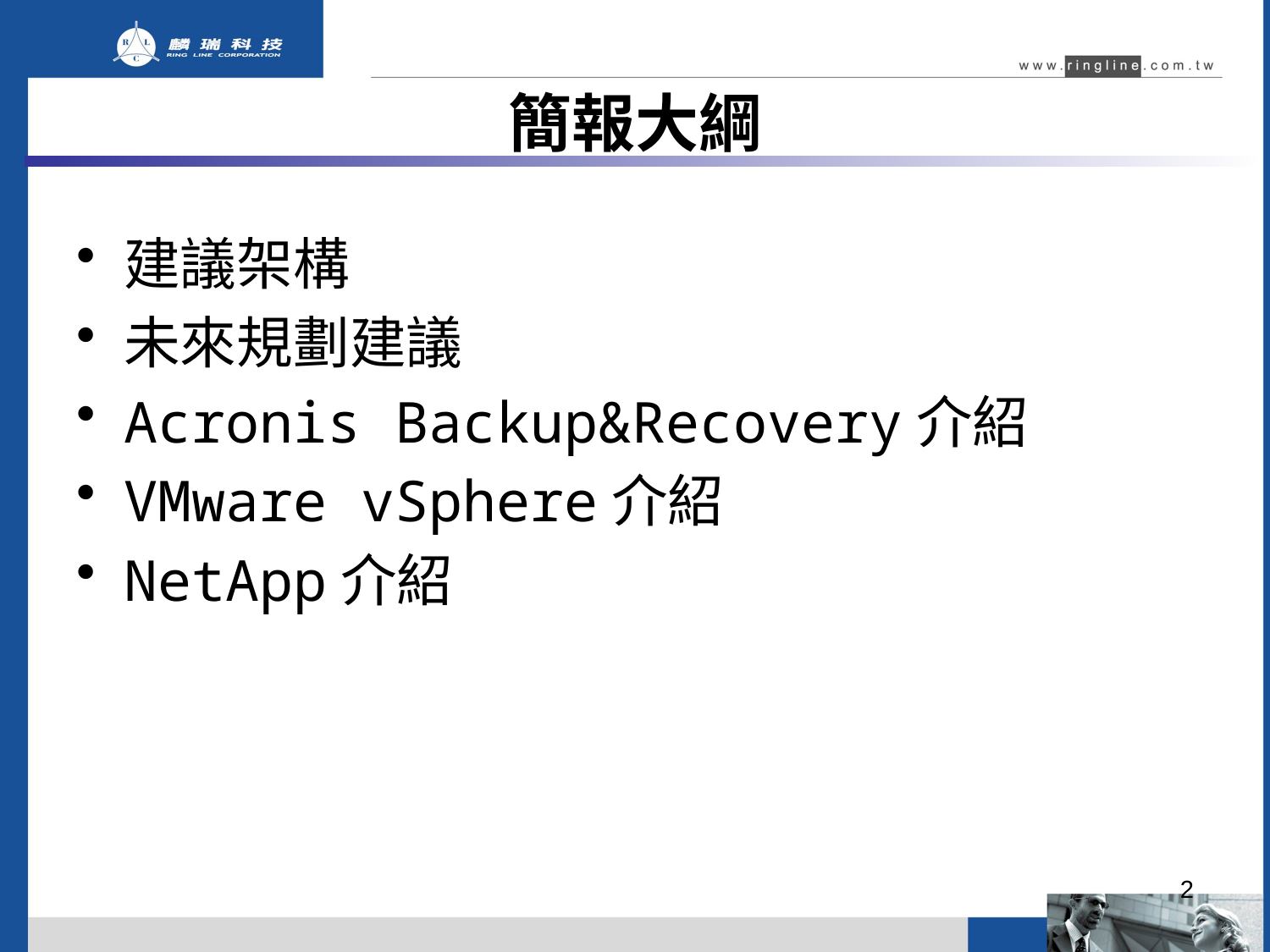

# 簡報大綱
建議架構
未來規劃建議
Acronis Backup&Recovery介紹
VMware vSphere介紹
NetApp介紹

2